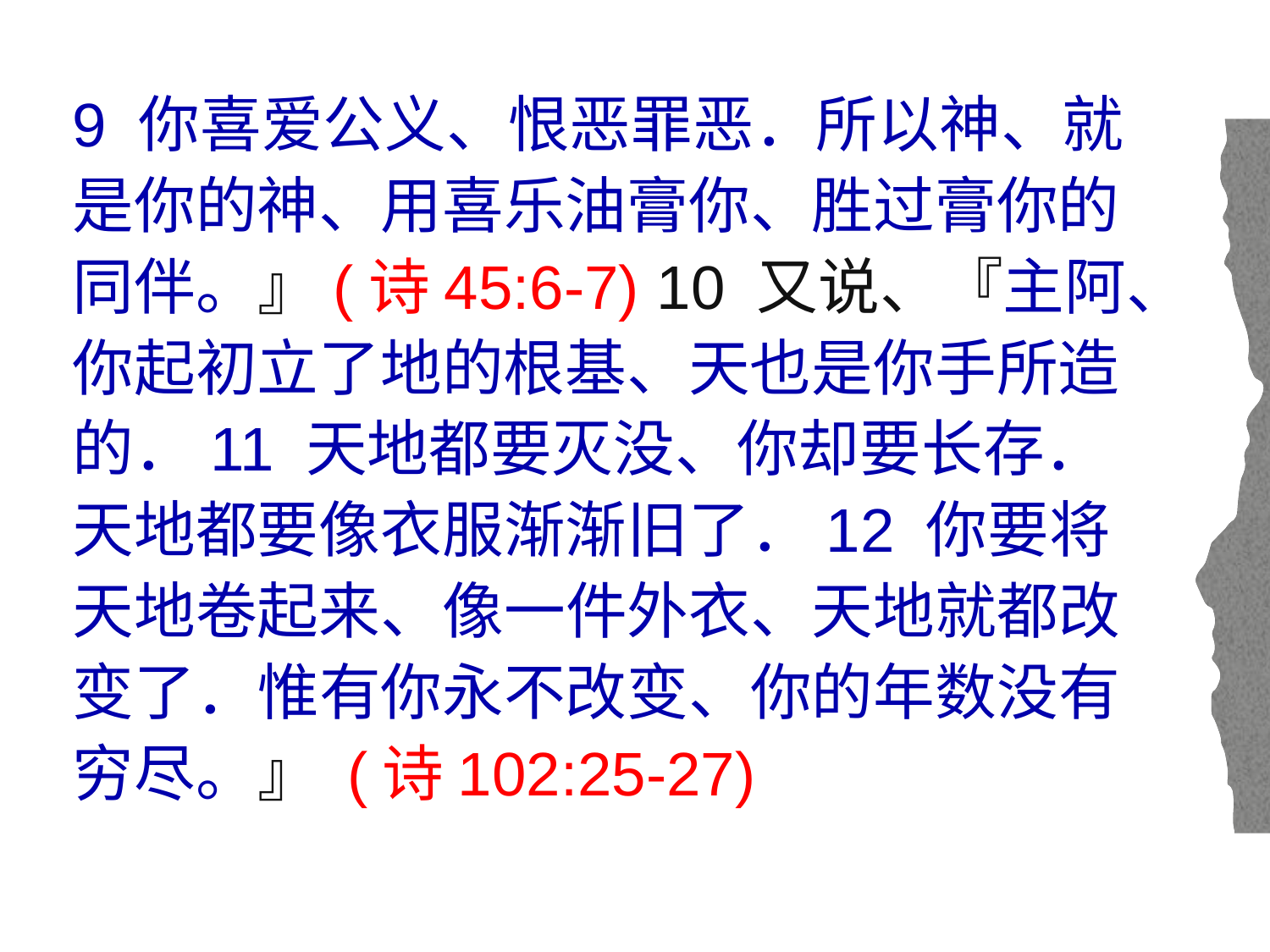

9 你喜爱公义、恨恶罪恶．所以神、就是你的神、用喜乐油膏你、胜过膏你的同伴。』(诗45:6-7) 10 又说、『主阿、你起初立了地的根基、天也是你手所造的．11 天地都要灭没、你却要长存．天地都要像衣服渐渐旧了．12 你要将天地卷起来、像一件外衣、天地就都改变了．惟有你永不改变、你的年数没有穷尽。』 (诗102:25-27)